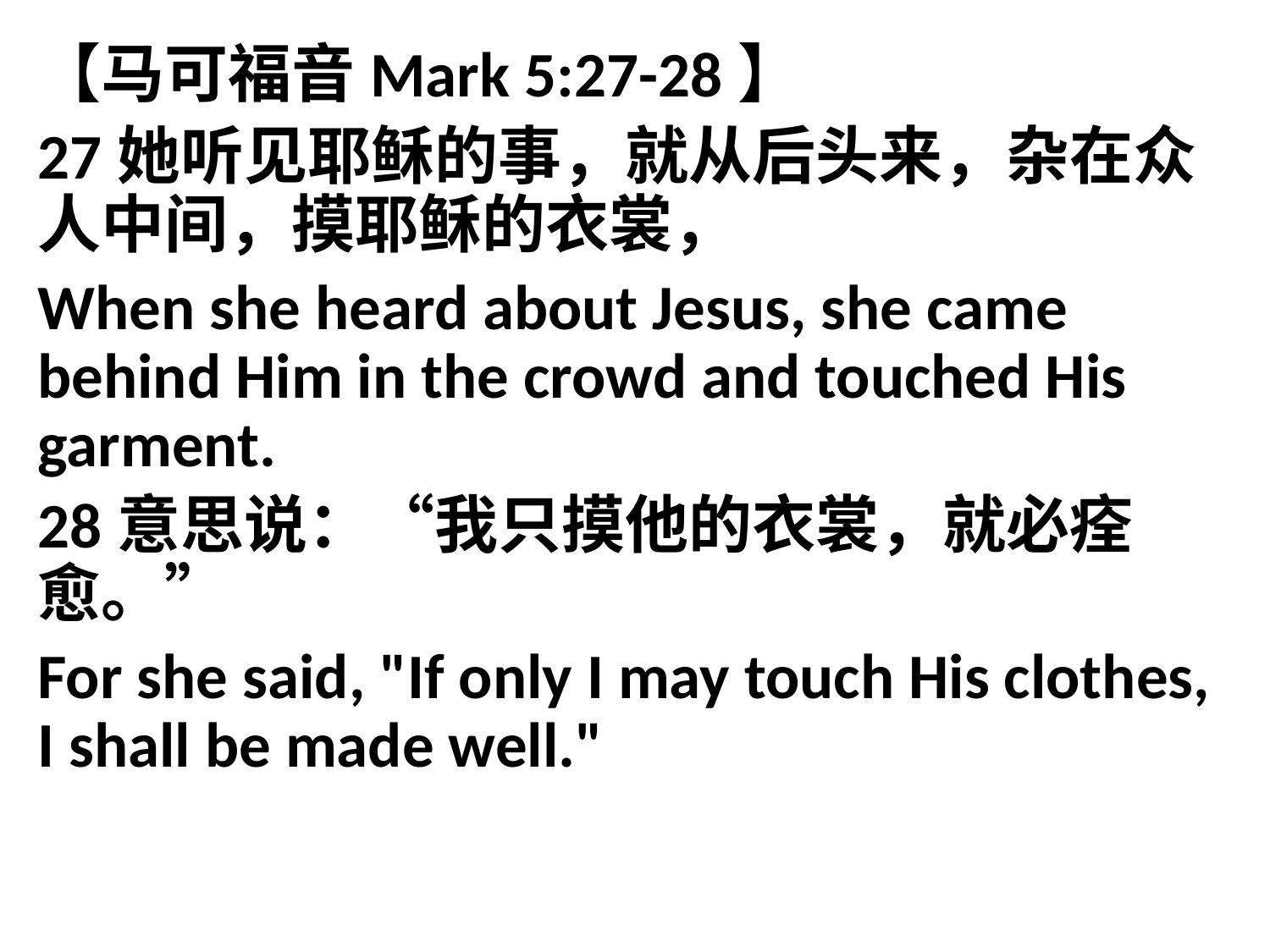

【马可福音Mark 5:27-28】
27她听见耶稣的事，就从后头来，杂在众人中间，摸耶稣的衣裳，
When she heard about Jesus, she came behind Him in the crowd and touched His garment.
28意思说：“我只摸他的衣裳，就必痊愈。”
For she said, "If only I may touch His clothes, I shall be made well."